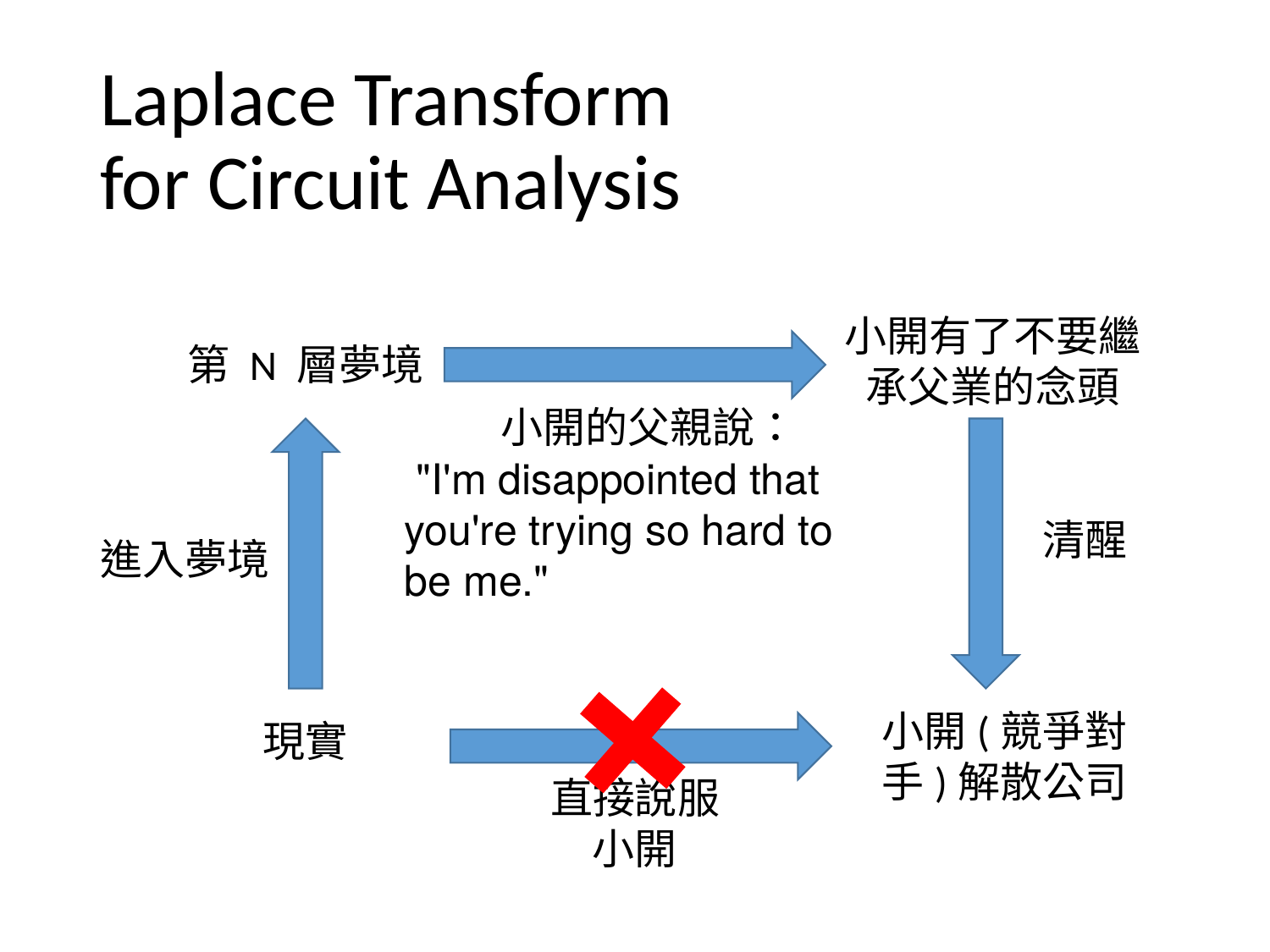

# Laplace Transform for Circuit Analysis
小開有了不要繼承父業的念頭

第 N 層夢境
小開的父親說：
 "I'm disappointed that you're trying so hard to be me."
清醒

進入夢境

小開(競爭對手)解散公司
現實

直接說服
小開